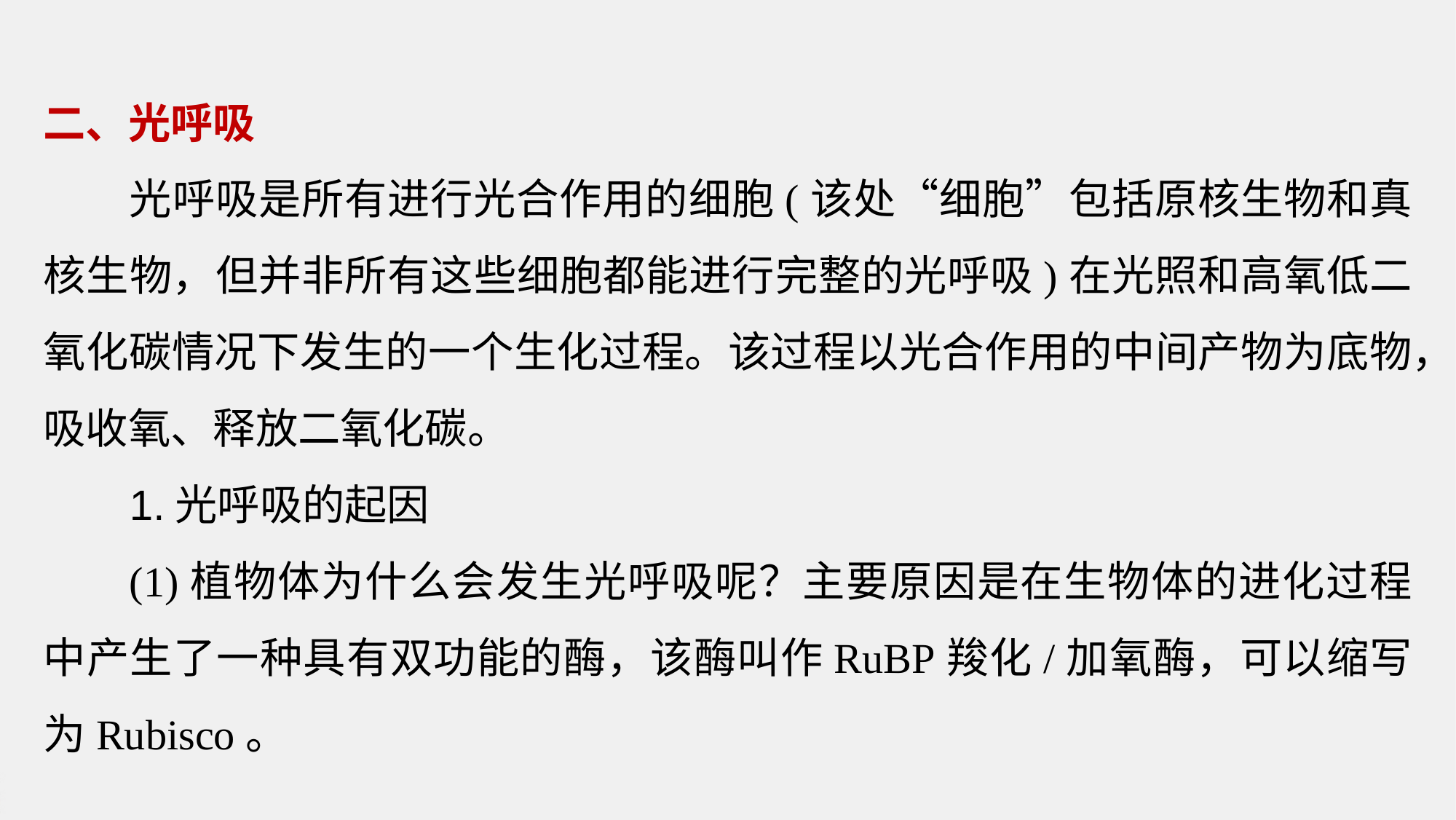

二、光呼吸
光呼吸是所有进行光合作用的细胞(该处“细胞”包括原核生物和真核生物，但并非所有这些细胞都能进行完整的光呼吸)在光照和高氧低二氧化碳情况下发生的一个生化过程。该过程以光合作用的中间产物为底物，吸收氧、释放二氧化碳。
1.光呼吸的起因
(1)植物体为什么会发生光呼吸呢？主要原因是在生物体的进化过程中产生了一种具有双功能的酶，该酶叫作RuBP羧化/加氧酶，可以缩写为Rubisco。